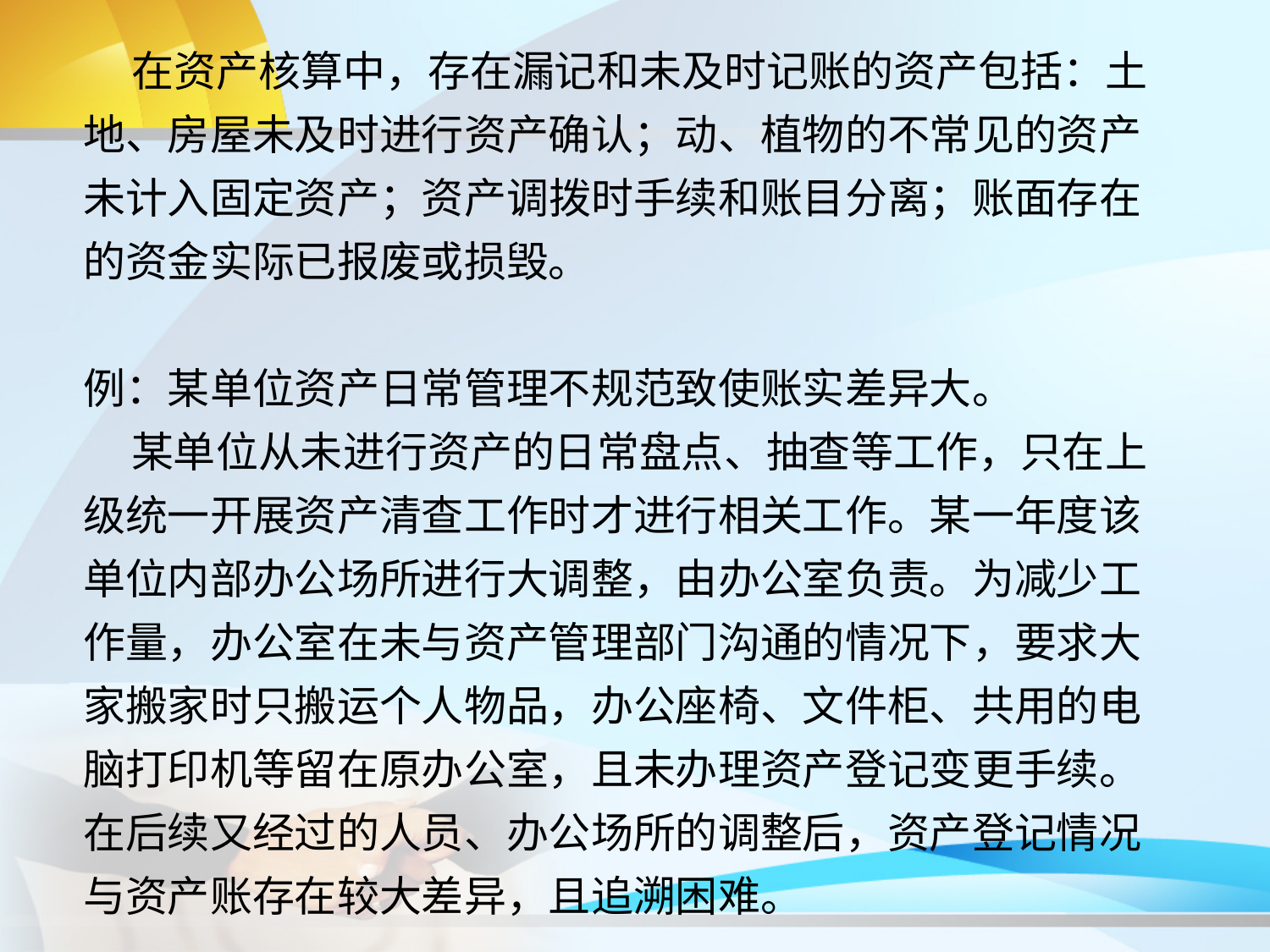

在资产核算中，存在漏记和未及时记账的资产包括：土地、房屋未及时进行资产确认；动、植物的不常见的资产未计入固定资产；资产调拨时手续和账目分离；账面存在的资金实际已报废或损毁。

例：某单位资产日常管理不规范致使账实差异大。
    某单位从未进行资产的日常盘点、抽查等工作，只在上级统一开展资产清查工作时才进行相关工作。某一年度该单位内部办公场所进行大调整，由办公室负责。为减少工作量，办公室在未与资产管理部门沟通的情况下，要求大家搬家时只搬运个人物品，办公座椅、文件柜、共用的电脑打印机等留在原办公室，且未办理资产登记变更手续。在后续又经过的人员、办公场所的调整后，资产登记情况与资产账存在较大差异，且追溯困难。